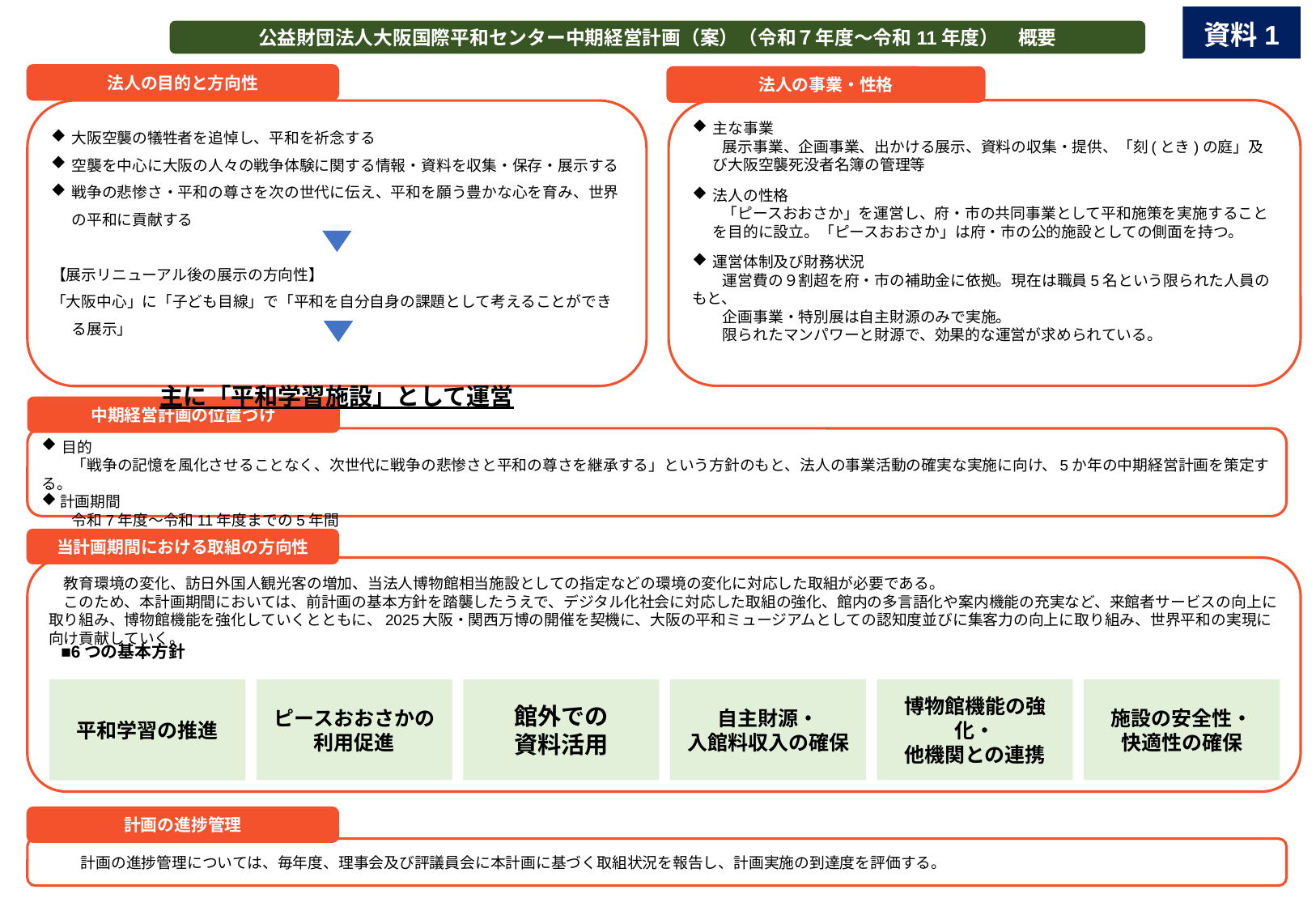

資料1
公益財団法人大阪国際平和センター中期経営計画（案）（令和７年度～令和11年度）　概要
法人の目的と方向性
大阪空襲の犠牲者を追悼し、平和を祈念する
空襲を中心に大阪の人々の戦争体験に関する情報・資料を収集・保存・展示する
戦争の悲惨さ・平和の尊さを次の世代に伝え、平和を願う豊かな心を育み、世界の平和に貢献する

【展示リニューアル後の展示の方向性】
「大阪中心」に「子ども目線」で「平和を自分自身の課題として考えることができる展示」

主に「平和学習施設」として運営

法人の事業・性格
主な事業
　　展示事業、企画事業、出かける展示、資料の収集・提供、「刻(とき)の庭」及び大阪空襲死没者名簿の管理等

法人の性格
　　「ピースおおさか」を運営し、府・市の共同事業として平和施策を実施することを目的に設立。「ピースおおさか」は府・市の公的施設としての側面を持つ。

運営体制及び財務状況
　　運営費の９割超を府・市の補助金に依拠。現在は職員5名という限られた人員のもと、
　　企画事業・特別展は自主財源のみで実施。
　　限られたマンパワーと財源で、効果的な運営が求められている。
中期経営計画の位置づけ
目的
　　「戦争の記憶を風化させることなく、次世代に戦争の悲惨さと平和の尊さを継承する」という方針のもと、法人の事業活動の確実な実施に向け、5か年の中期経営計画を策定する。
計画期間
　　令和7年度～令和11年度までの5年間

当計画期間における取組の方向性
　教育環境の変化、訪日外国人観光客の増加、当法人博物館相当施設としての指定などの環境の変化に対応した取組が必要である。
　このため、本計画期間においては、前計画の基本方針を踏襲したうえで、デジタル化社会に対応した取組の強化、館内の多言語化や案内機能の充実など、来館者サービスの向上に取り組み、博物館機能を強化していくとともに、2025大阪・関西万博の開催を契機に、大阪の平和ミュージアムとしての認知度並びに集客力の向上に取り組み、世界平和の実現に向け貢献していく。

■6つの基本方針
平和学習の推進
ピースおおさかの
利用促進
館外での
資料活用
自主財源・
入館料収入の確保
博物館機能の強化・
他機関との連携
施設の安全性・
快適性の確保
計画の進捗管理
　　　計画の進捗管理については、毎年度、理事会及び評議員会に本計画に基づく取組状況を報告し、計画実施の到達度を評価する。